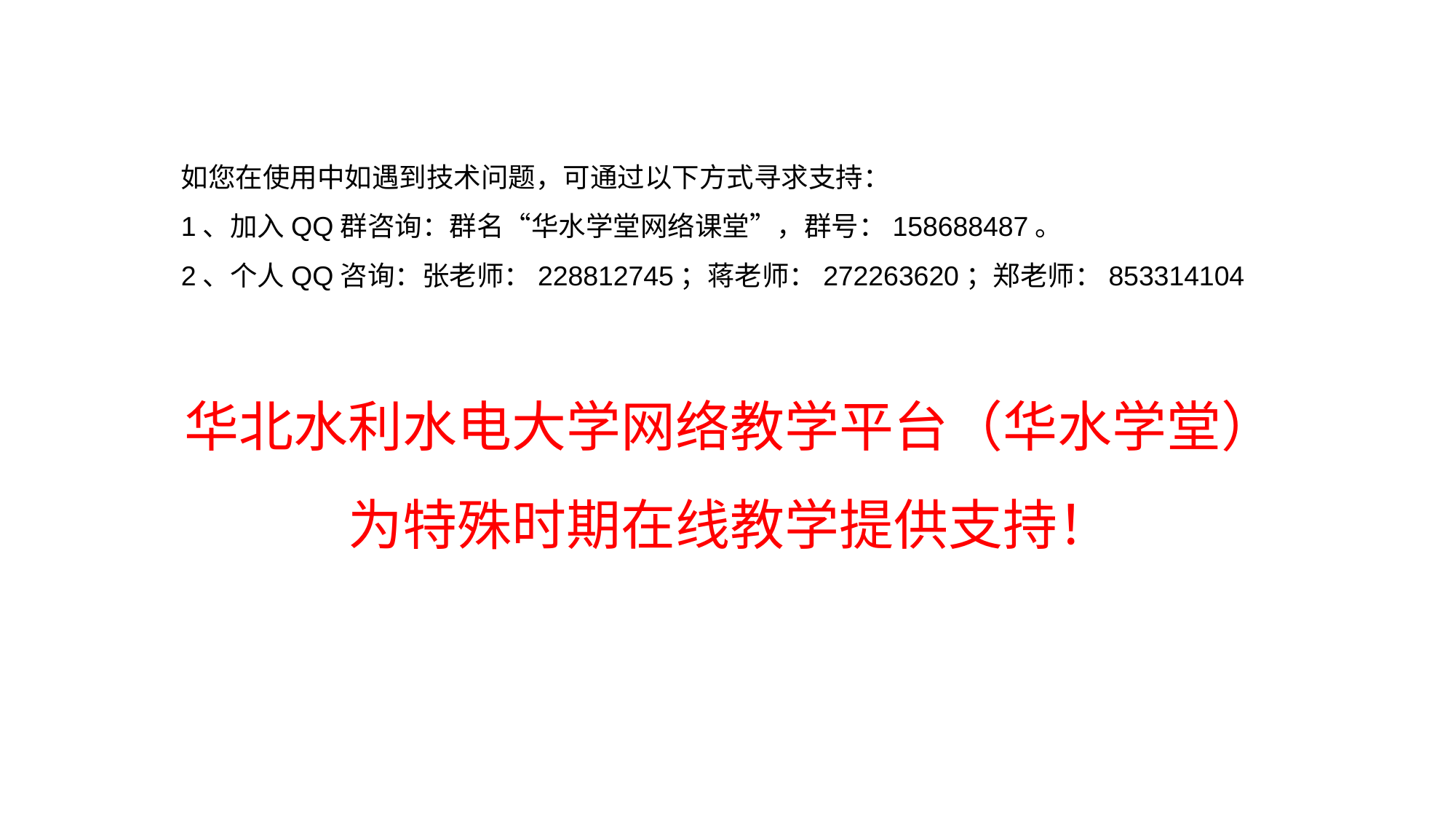

如您在使用中如遇到技术问题，可通过以下方式寻求支持：
1、加入QQ群咨询：群名“华水学堂网络课堂”，群号：158688487。
2、个人QQ咨询：张老师：228812745；蒋老师：272263620；郑老师：853314104
华北水利水电大学网络教学平台（华水学堂）
为特殊时期在线教学提供支持！